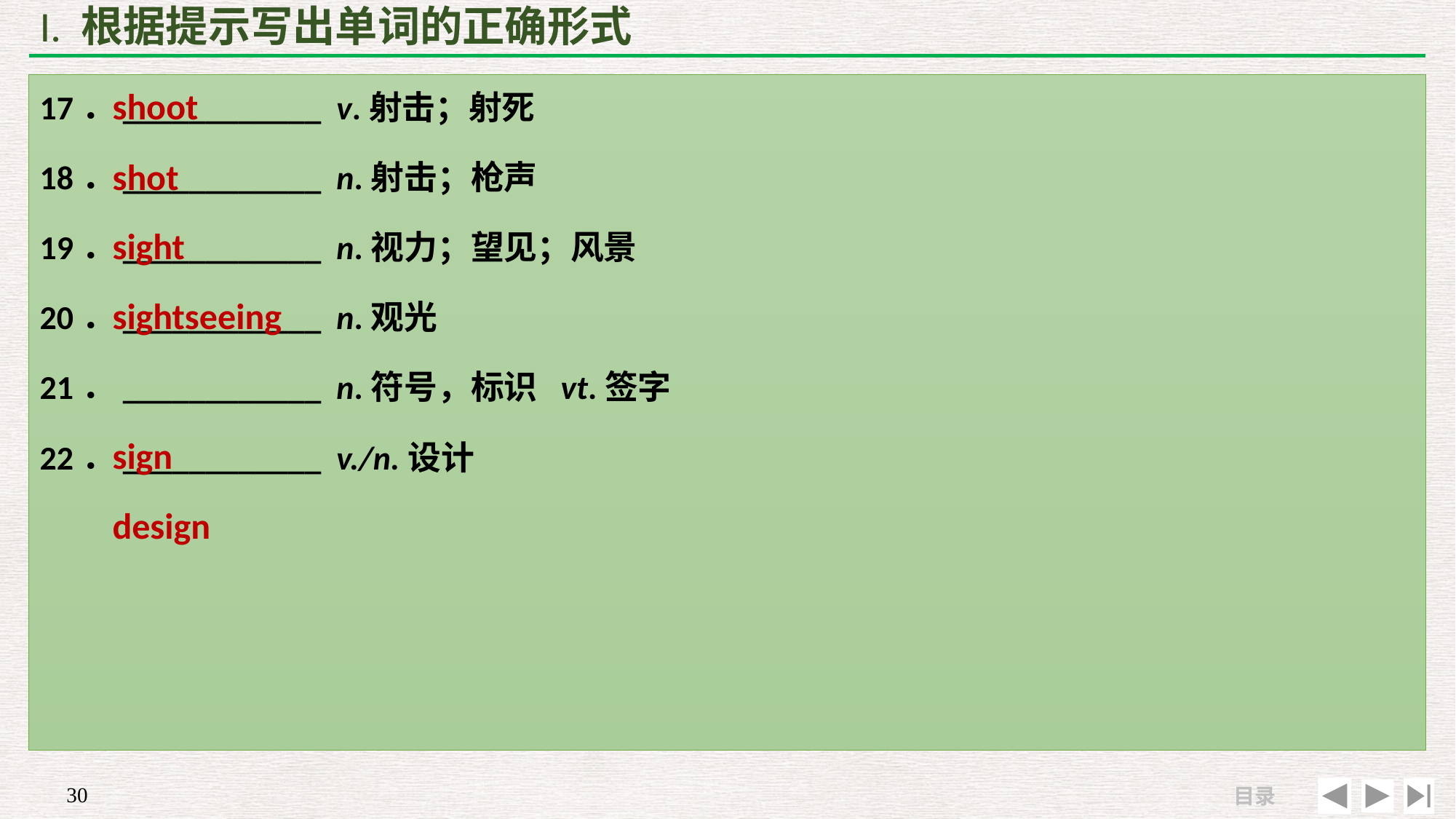

# I. 根据提示写出单词的正确形式
shoot
shot
sight
sightseeing
sign
design
17．____________  v.射击；射死
18．____________  n.射击；枪声
19．____________  n.视力；望见；风景
20．____________  n.观光
21．____________  n.符号，标识  vt.签字
22．____________  v./n.设计